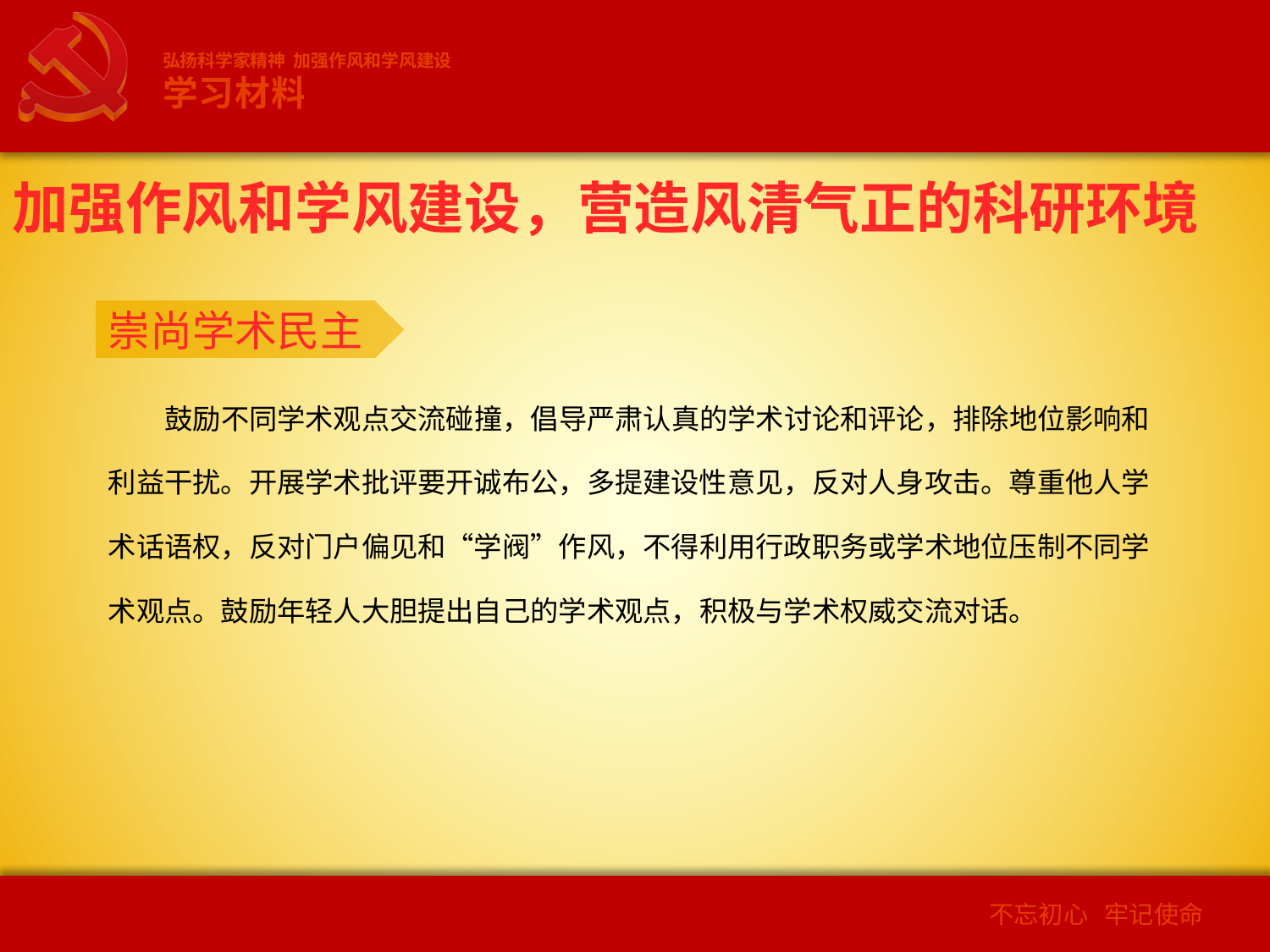

弘扬科学家精神  加强作风和学风建设
学习材料

加强作风和学风建设，营造风清气正的科研环境
崇尚学术民主
鼓励不同学术观点交流碰撞，倡导严肃认真的学术讨论和评论，排除地位影响和利益干扰。开展学术批评要开诚布公，多提建设性意见，反对人身攻击。尊重他人学术话语权，反对门户偏见和“学阀”作风，不得利用行政职务或学术地位压制不同学术观点。鼓励年轻人大胆提出自己的学术观点，积极与学术权威交流对话。

2
不忘初心   牢记使命